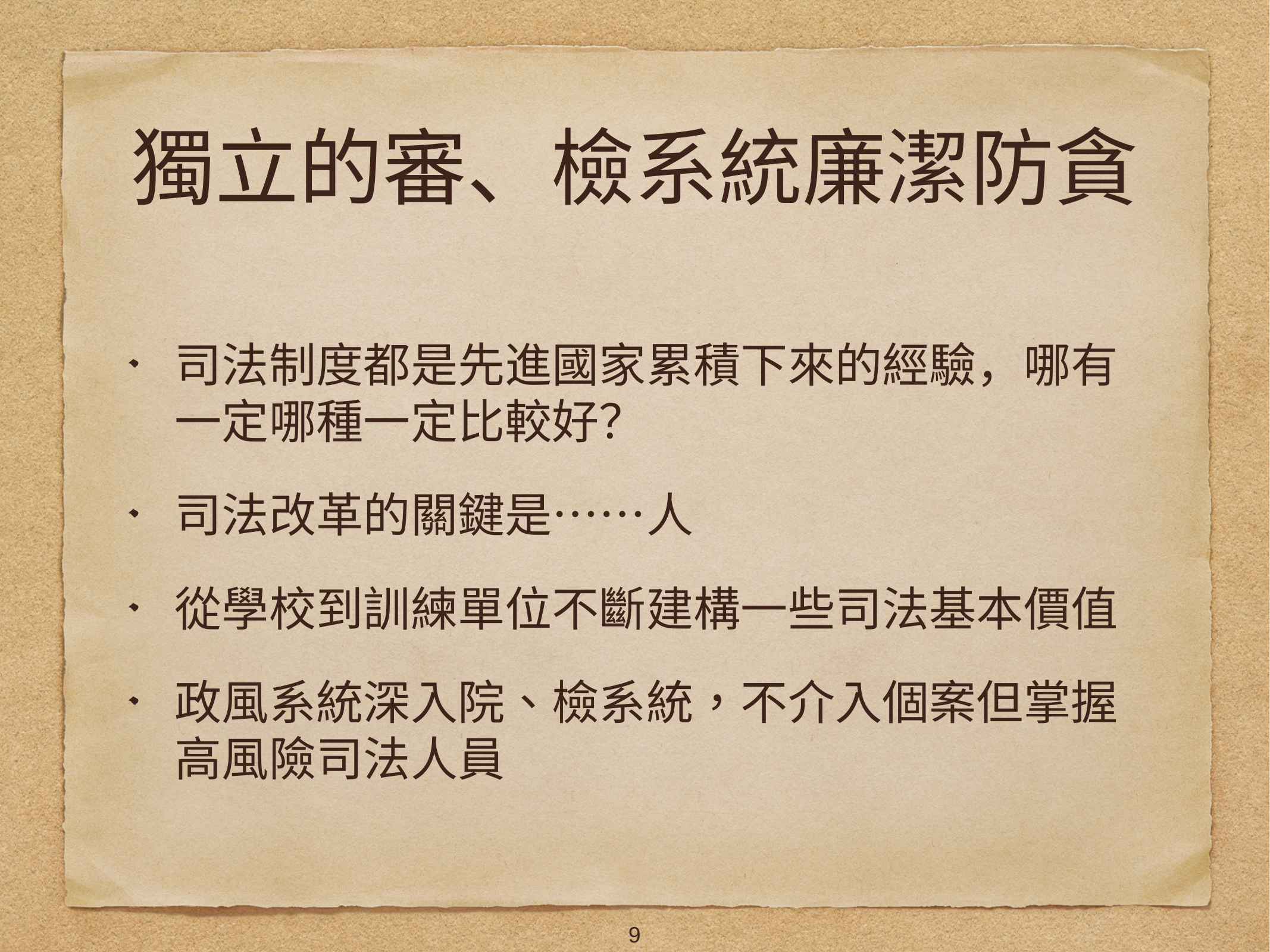

# 獨立的審、檢系統廉潔防貪
司法制度都是先進國家累積下來的經驗，哪有一定哪種一定比較好？
司法改革的關鍵是⋯⋯人
從學校到訓練單位不斷建構一些司法基本價值
政風系統深入院、檢系統，不介入個案但掌握高風險司法人員
9